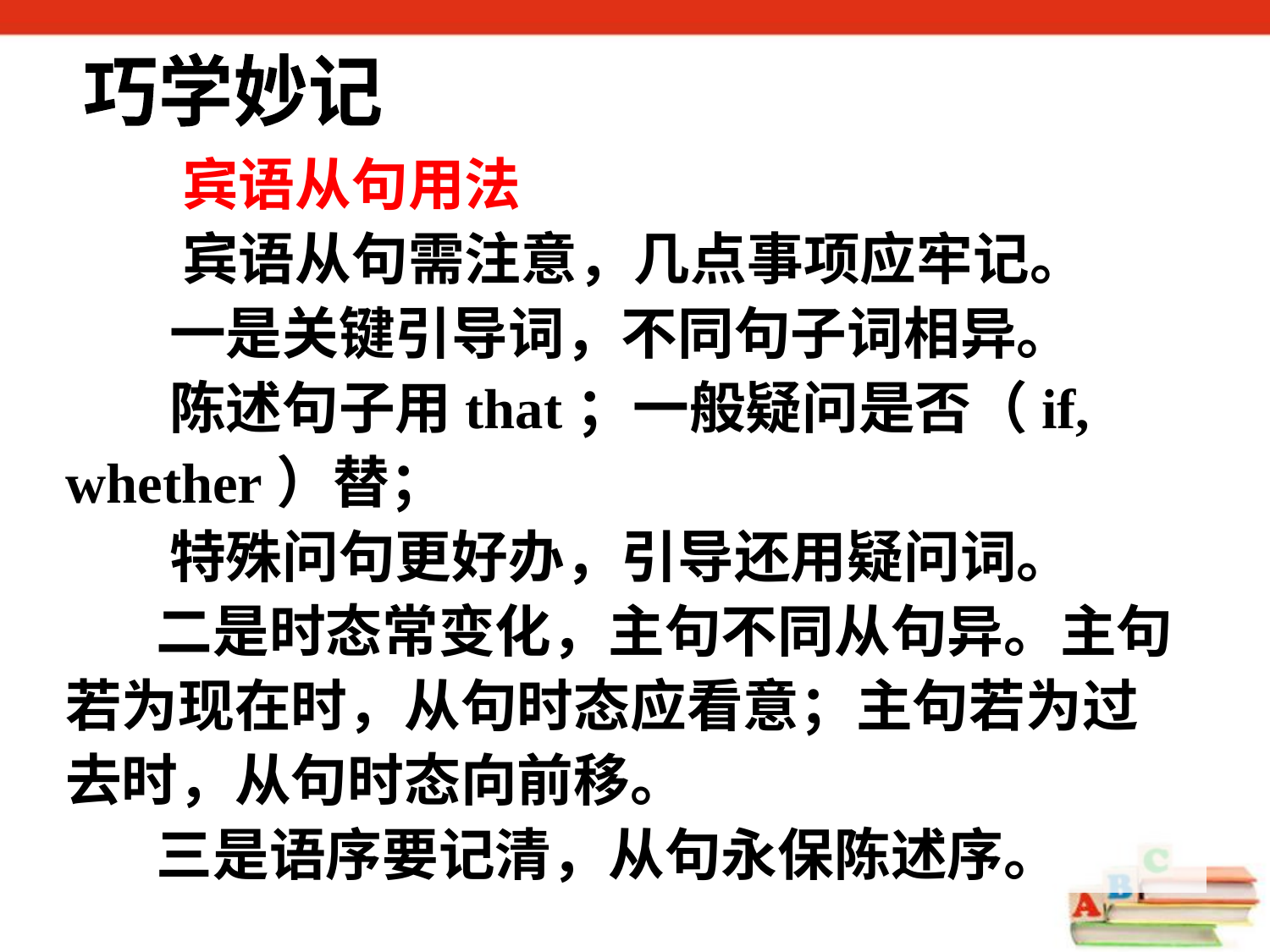

巧学妙记
        宾语从句用法
        宾语从句需注意，几点事项应牢记。
       一是关键引导词，不同句子词相异。
       陈述句子用that；一般疑问是否（if, whether）替；
       特殊问句更好办，引导还用疑问词。
      二是时态常变化，主句不同从句异。主句若为现在时，从句时态应看意；主句若为过去时，从句时态向前移。
      三是语序要记清，从句永保陈述序。